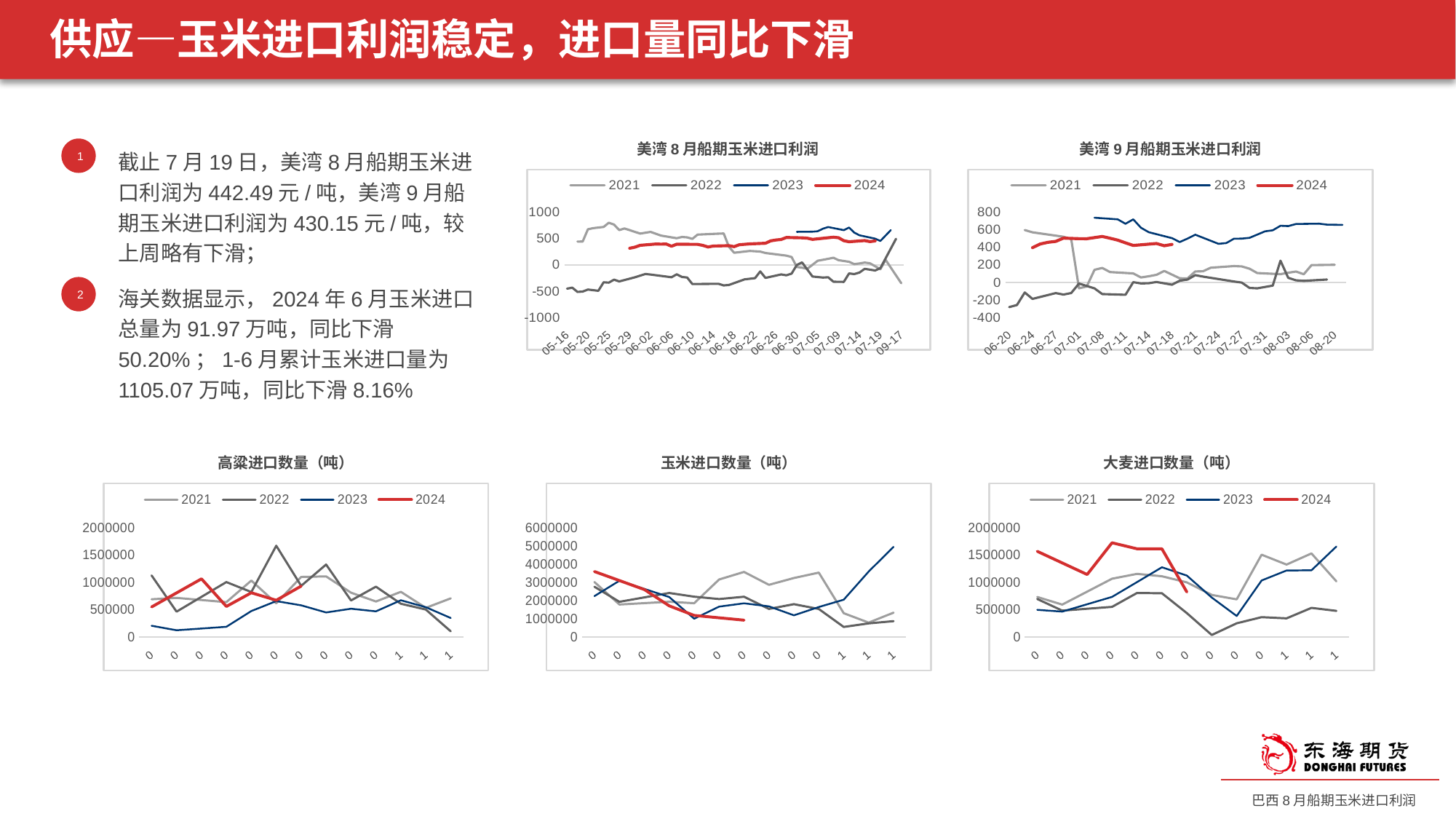

# 供应—玉米进口利润稳定，进口量同比下滑
美湾8月船期玉米进口利润
美湾9月船期玉米进口利润

1
截止7月19日，美湾8月船期玉米进口利润为442.49元/吨，美湾9月船期玉米进口利润为430.15元/吨，较上周略有下滑；
海关数据显示，2024年6月玉米进口总量为91.97万吨，同比下滑50.20%；1-6月累计玉米进口量为1105.07万吨，同比下滑8.16%

### Chart

| Category | 2021 | 2022 | 2023 | 2024 |
|---|---|---|---|---|
| 05-16 | None | -450.44 | None | None |
| 05-17 | None | -431.97 | None | None |
| 05-18 | 444.37 | -512.42 | None | None |
| 05-19 | 445.02 | -505.37 | None | None |
| 05-20 | 676.86 | -467.18 | None | None |
| 05-21 | 699.07 | None | None | None |
| 05-23 | None | -490.99 | None | None |
| 05-24 | 721.08 | -329.6 | None | None |
| 05-25 | 801.77 | -335.87 | None | None |
| 05-26 | 766.87 | -279.5 | None | None |
| 05-27 | 661.8 | -312.96 | None | None |
| 05-28 | 692.98 | None | None | None |
| 05-29 | None | None | None | 317.21 |
| 05-30 | None | -234.77 | None | 337.35 |
| 05-31 | 596.08 | None | None | 372.21 |
| 06-01 | None | -171.92 | None | None |
| 06-02 | 627.13 | -182.63 | None | None |
| 06-03 | None | None | None | 397.39 |
| 06-04 | 557.46 | None | None | 395.37 |
| 06-05 | None | None | None | 397.12 |
| 06-06 | None | -233.5 | None | 354.82 |
| 06-07 | 507.04 | -178.42 | None | 394.39 |
| 06-08 | 531.54 | -228.01 | None | None |
| 06-09 | 523.53 | -238.34 | None | None |
| 06-10 | 495.52 | -362.96 | None | None |
| 06-11 | 575.78 | None | None | 390.88 |
| 06-12 | None | None | None | 371.02 |
| 06-13 | None | None | None | 341.03 |
| 06-14 | None | None | None | 358.99 |
| 06-15 | 594.26 | -357.53 | None | None |
| 06-16 | 597.85 | -389.03 | None | None |
| 06-17 | 344.46 | -380.41 | None | 366.04 |
| 06-18 | 231.08 | None | None | 347.21 |
| 06-19 | None | None | None | 383.83 |
| 06-20 | None | -274.15 | None | None |
| 06-21 | 266.05 | None | None | 399.45 |
| 06-22 | None | -250.69 | None | None |
| 06-23 | 252.85 | -122.74 | None | None |
| 06-24 | 227.02 | -245.92 | None | 412.38 |
| 06-25 | None | None | None | 457.57 |
| 06-26 | None | None | None | 473.5 |
| 06-27 | None | -179.86 | None | 483.69 |
| 06-28 | 176.49 | -196.89 | None | 520.99 |
| 06-29 | 150.64 | -164.57 | None | None |
| 06-30 | -39.2800000000002 | -1.80999999999995 | 627.93 | None |
| 07-01 | -51.7399999999998 | 47.5599999999999 | None | 514.73 |
| 07-02 | -74.0999999999999 | None | None | 507.98 |
| 07-04 | None | -219.36 | 631.63 | 485.52 |
| 07-05 | 79.6100000000001 | None | 639.52 | None |
| 07-06 | None | -238.85 | 688.41 | None |
| 07-07 | 115.82 | -233.6 | 719.54 | None |
| 07-08 | 136.97 | -318.29 | None | 527.57 |
| 07-09 | 90.4200000000001 | None | None | 516.55 |
| 07-11 | None | -321.69 | 660.32 | 460.83 |
| 07-12 | 60.0599999999999 | -161.59 | 710.19 | 440.43 |
| 07-13 | 14.46 | -173.66 | 614.43 | None |
| 07-14 | 28.0100000000002 | -144.06 | 563.62 | None |
| 07-15 | 44.8899999999999 | -74.3899999999999 | None | 462.61 |
| 07-16 | 31.3400000000001 | None | None | 443.67 |
| 07-18 | None | -106.08 | 499.76 | 455.55 |
| 07-19 | -81.3899999999999 | -60.3699999999999 | 454.74 | None |
| 07-23 | 96.5100000000002 | None | None | None |
| 08-07 | None | None | 661.11 | None |
| 09-07 | None | 496.17 | None | None |
| 09-17 | -347.16 | None | None | None |

### Chart

| Category | 2021 | 2022 | 2023 | 2024 |
|---|---|---|---|---|
| 06-20 | None | -280.08 | None | None |
| 06-22 | None | -256.62 | None | None |
| 06-23 | 597.6 | -113.86 | None | None |
| 06-24 | 571.77 | -186.78 | None | 396.96 |
| 06-25 | None | None | None | 439.06 |
| 06-26 | None | None | None | 458.07 |
| 06-27 | None | -120.72 | None | 468.27 |
| 06-28 | 521.24 | -137.75 | None | 505.56 |
| 06-29 | 495.39 | -120.22 | None | None |
| 07-01 | -66.0999999999999 | -11.7600000000002 | None | 499.3 |
| 07-02 | -45.3699999999999 | None | None | 498.72 |
| 07-07 | 144.55 | -67.52 | 738.05 | None |
| 07-08 | 165.69 | -131.73 | None | 524.48 |
| 07-09 | 119.14 | None | None | 504.21 |
| 07-10 | None | None | 719.49 | 482.59 |
| 07-11 | None | -140.45 | 669.57 | 451.57 |
| 07-12 | 103.15 | 3.5 | 719.45 | 421.92 |
| 07-13 | 57.5500000000002 | -10.79 | 623.68 | None |
| 07-14 | 71.0999999999999 | -8.57999999999993 | 572.87 | None |
| 07-15 | 87.98 | 6.03999999999996 | None | 444.1 |
| 07-16 | 131.89 | None | None | 418.99 |
| 07-18 | None | -25.5300000000002 | 505.93 | 433.95 |
| 07-19 | 47.8899999999999 | 20.1799999999998 | 460.91 | None |
| 07-20 | 46.8499999999999 | 33.1300000000001 | 500.32 | None |
| 07-21 | 125.72 | 83.73 | 544.41 | None |
| 07-22 | 127.6 | 67.4099999999999 | None | None |
| 07-23 | 168.33 | None | None | None |
| 07-24 | None | None | 440.75 | None |
| 07-25 | None | None | 449.3 | None |
| 07-26 | 186.76 | 11.3299999999999 | 499.07 | None |
| 07-27 | 183.1 | -0.829999999999927 | 500.3 | None |
| 07-28 | 156.84 | -61.8200000000002 | 508.94 | None |
| 07-29 | 108.14 | -66.8600000000001 | None | None |
| 07-31 | None | None | 583.09 | None |
| 08-01 | None | -35.6100000000001 | 594.66 | None |
| 08-02 | 95.04 | 248.31 | 646.34 | None |
| 08-03 | 111.07 | 53.1599999999999 | 642.61 | None |
| 08-04 | 124.72 | 24.0300000000002 | 666.62 | None |
| 08-05 | 94.0900000000001 | 18.5799999999999 | None | None |
| 08-06 | 197.53 | None | None | None |
| 08-07 | None | None | 670.36 | None |
| 08-08 | None | 33.6100000000001 | 659.67 | None |
| 08-20 | 202.06 | None | None | None |
| 08-21 | None | None | 656.17 | None |
2
高粱进口数量（吨）
玉米进口数量（吨）

大麦进口数量（吨）

### Chart

| Category | 2021 | 2022 | 2023 | 2024 |
|---|---|---|---|---|
| 01-31 | 689395.491 | 1125066.948 | 204856.1 | 548214.046 |
| 02-28 | 715028.382 | 462036.739 | 121650.316 | None |
| 02-29 | None | None | None | 1063485.147 |
| 03-31 | 637245.149 | 1003520.382 | 185546.34 | 557350.613 |
| 04-30 | 1032117.711 | 821728.881 | 473254.638 | 808296.956 |
| 05-31 | 615125.094 | 1669579.34 | 655424.977 | 671334.237 |
| 06-30 | 1098497.465 | 934499.793 | 578856.991 | 930118.738 |
| 07-31 | 1108097.571 | 1324949.315 | 447298.102 | None |
| 08-31 | 810126.137 | 666999.841 | 516033.099 | None |
| 09-30 | 648517.93 | 919848.97 | 467824.994 | None |
| 10-31 | 825088.267 | 607068.269 | 671350.082 | None |
| 11-30 | 531687.675 | 501362.437 | 544374.068 | None |
| 12-31 | 705735.713 | 103471.831 | 346698.216 | None |

### Chart

| Category | 2021 | 2022 | 2023 | 2024 |
|---|---|---|---|---|
| 01-31 | 3014569.608 | 2754300.856 | 2242759.885 | 3590903.821 |
| 02-28 | 1781007.438 | 1930445.978 | 3085799.366 | None |
| 02-29 | None | None | None | 2601579.583 |
| 03-31 | 1931048.243 | 2412888.06 | 2191273.176 | 1708497.83 |
| 04-30 | 1849941.419 | 2209318.695 | 1002493.355 | 1179124.793 |
| 05-31 | 3155327.406 | 2079808.228 | 1662092.324 | 1050645.408 |
| 06-30 | 3571258.269 | 2206761.888 | 1846451.857 | 919688.99 |
| 07-31 | 2862366.716 | 1537129.124 | 1678175.971 | None |
| 08-31 | 3234376.225 | 1797703.938 | 1186548.036 | None |
| 09-30 | 3533771.79 | 1533949.962 | 1643066.478 | None |
| 10-31 | 1303244.018 | 547319.971 | 2043919.759 | None |
| 11-30 | 787633.294 | 741317.525 | 3589947.318 | None |
| 12-31 | 1332453.452 | 867147.25 | 4949374.816 | None |

### Chart

| Category | 2021 | 2022 | 2023 | 2024 |
|---|---|---|---|---|
| 01-31 | 730879.342 | 694163.863 | 495751.675 | 1567342.254 |
| 02-28 | 591432.911 | 481226.092 | 463194.009 | None |
| 02-29 | None | None | None | 1142650.991 |
| 03-31 | 1065386.993 | 549380.601 | 732470.276 | 1723966.098 |
| 04-30 | 1154435.086 | 804813.541 | 1003107.682 | 1613226.74 |
| 05-31 | 1110655.137 | 799971.101 | 1274999.077 | 1612056.619 |
| 06-30 | 998284.217 | 436221.214 | 1123407.99 | 822484.873 |
| 07-31 | 768923.556 | 35570.626 | 721370.039 | None |
| 08-31 | 687682.054 | 248890.742 | 382954.115 | None |
| 09-30 | 1505268.472 | 361564.894 | 1033887.021 | None |
| 10-31 | 1323903.247 | 340294.8 | 1215911.55 | None |
| 11-30 | 1528339.592 | 531725.46 | 1219554.461 | None |
| 12-31 | 1017055.793 | 476311.269 | 1655575.165 | None |
巴西8月船期玉米进口利润